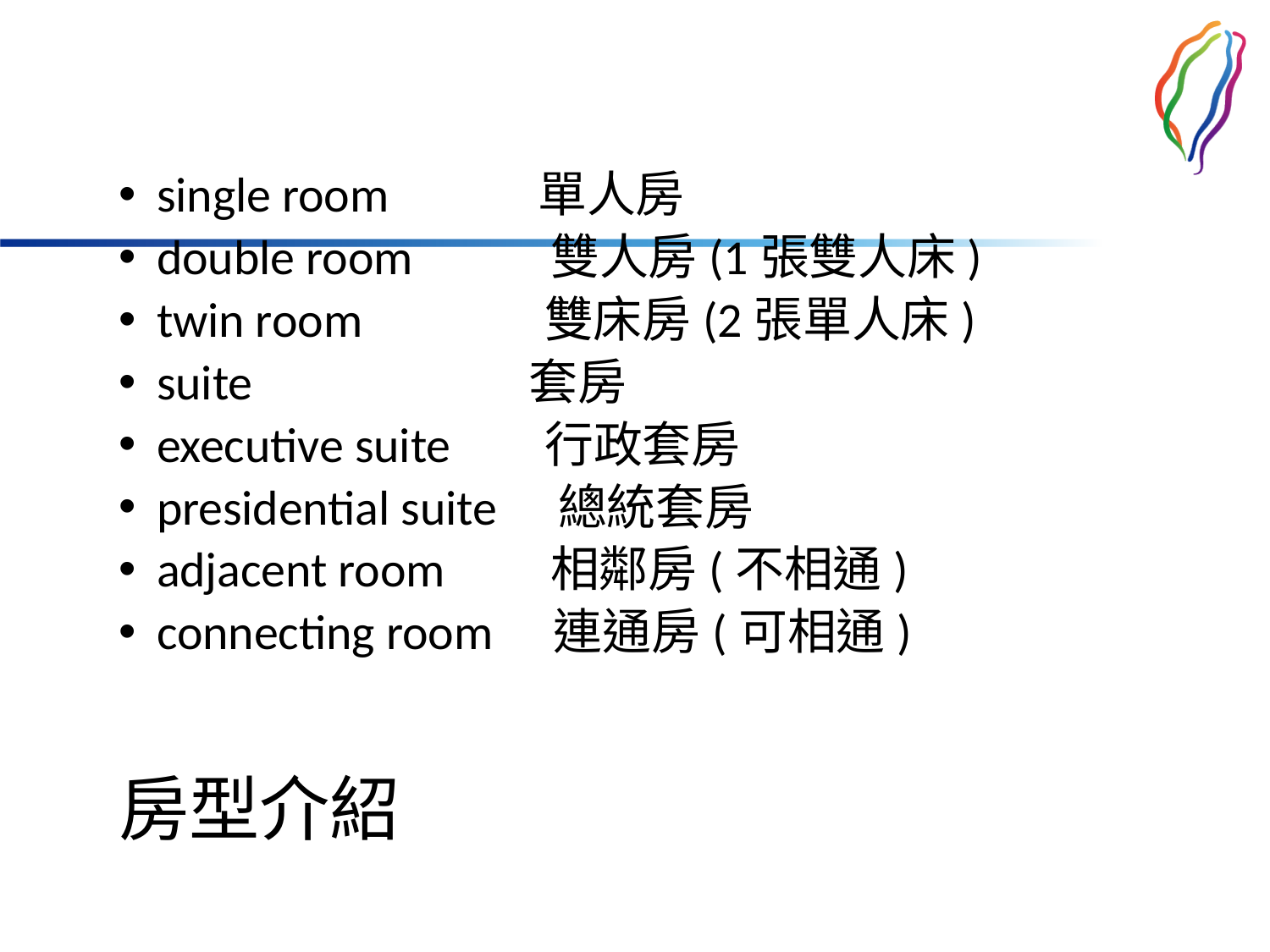

single room　        單人房
double room　       雙人房(1張雙人床)
twin room　           雙床房(2張單人床)
suite                        套房
executive suite　   行政套房
presidential suite　總統套房
adjacent room　    相鄰房(不相通)
connecting room　連通房(可相通)

# 房型介紹